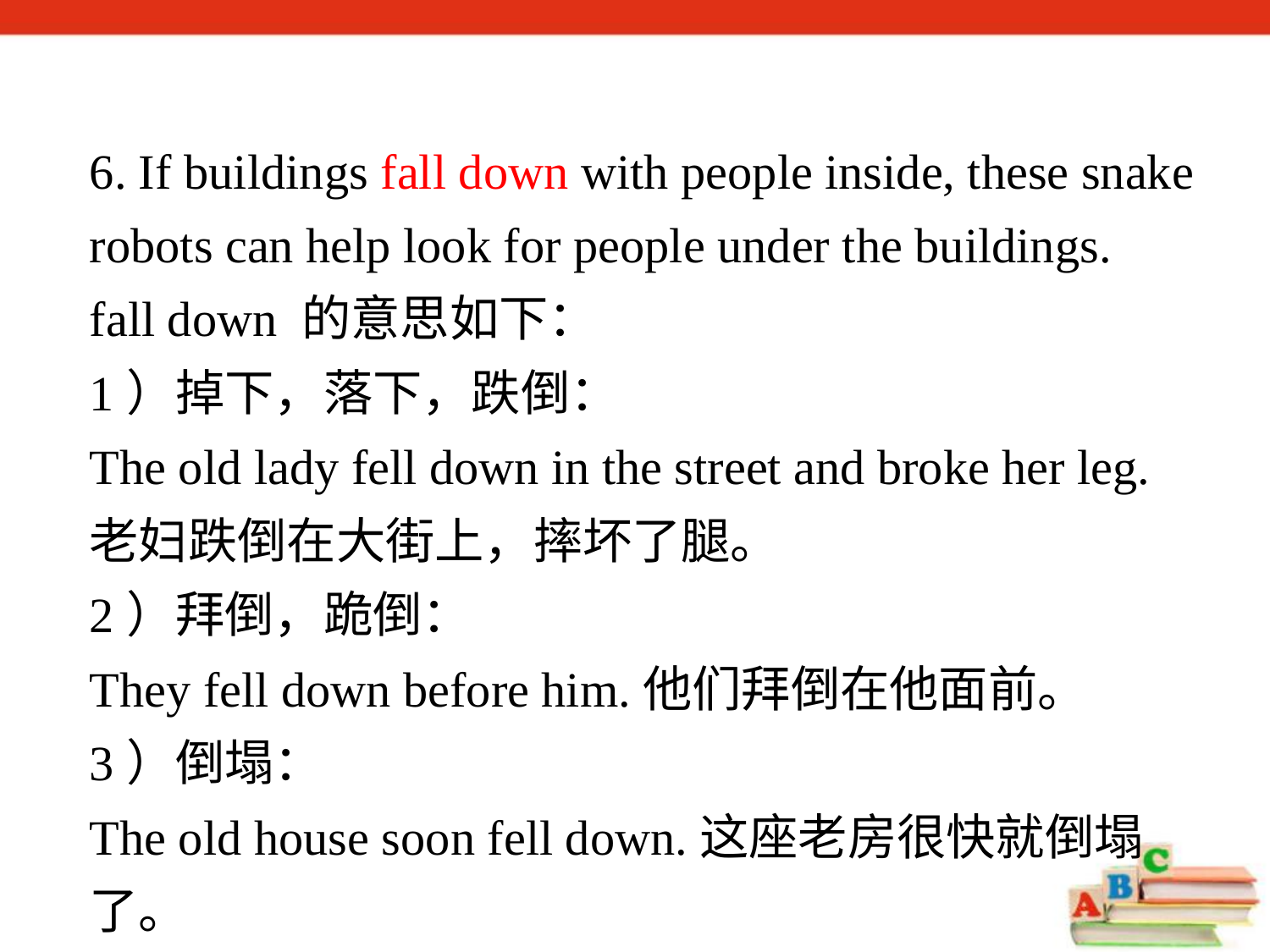

6. If buildings fall down with people inside, these snake robots can help look for people under the buildings.
fall down 的意思如下：
1）掉下，落下，跌倒：
The old lady fell down in the street and broke her leg.
老妇跌倒在大街上，摔坏了腿。
2）拜倒，跪倒：
They fell down before him.他们拜倒在他面前。
3）倒塌：
The old house soon fell down.这座老房很快就倒塌了。